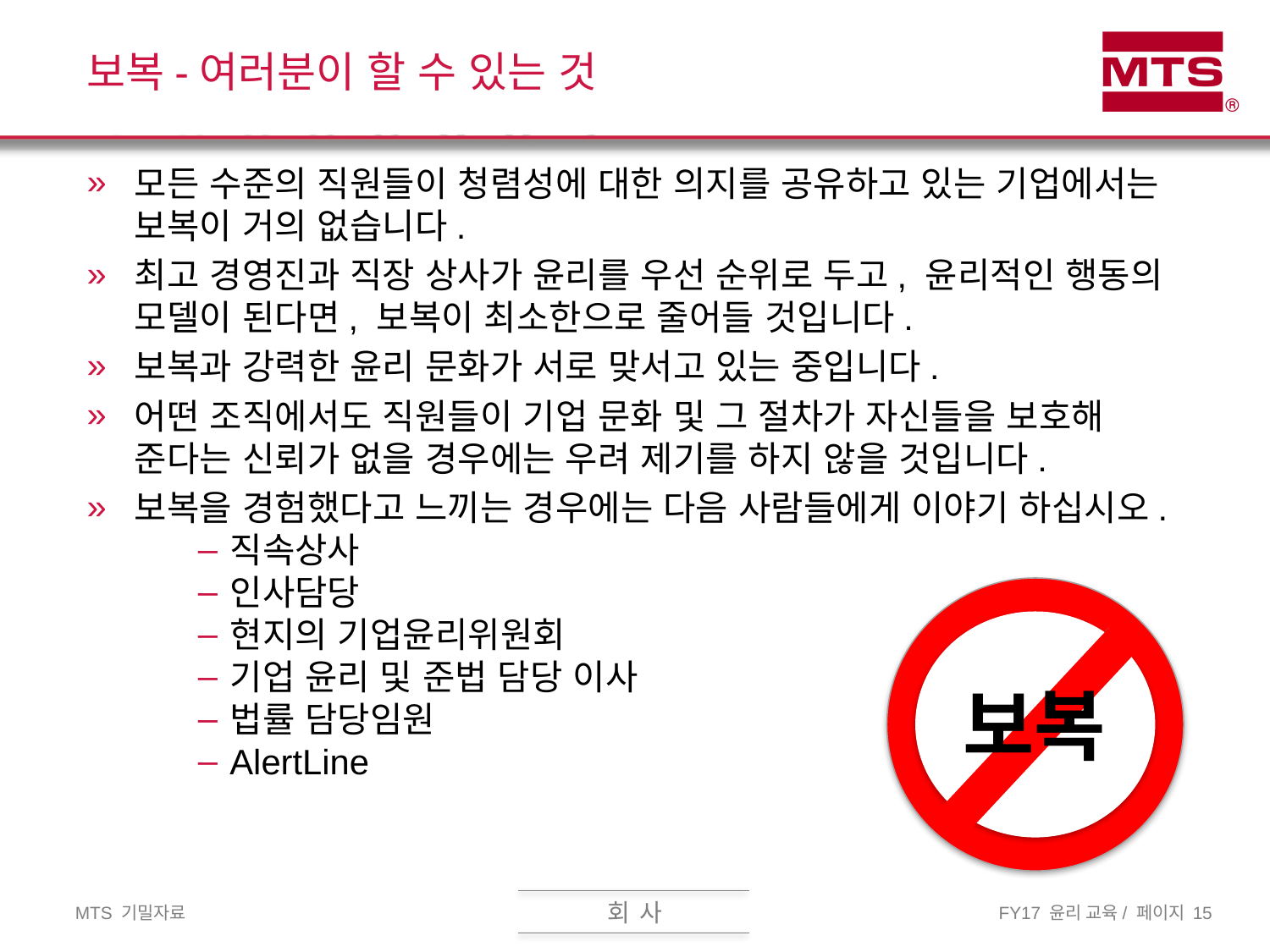

# 보복-여러분이 할 수 있는 것
모든 수준의 직원들이 청렴성에 대한 의지를 공유하고 있는 기업에서는 보복이 거의 없습니다.
최고 경영진과 직장 상사가 윤리를 우선 순위로 두고, 윤리적인 행동의 모델이 된다면, 보복이 최소한으로 줄어들 것입니다.
보복과 강력한 윤리 문화가 서로 맞서고 있는 중입니다.
어떤 조직에서도 직원들이 기업 문화 및 그 절차가 자신들을 보호해 준다는 신뢰가 없을 경우에는 우려 제기를 하지 않을 것입니다.
보복을 경험했다고 느끼는 경우에는 다음 사람들에게 이야기 하십시오.
직속상사
인사담당
현지의 기업윤리위원회
기업 윤리 및 준법 담당 이사
법률 담당임원
AlertLine

보복